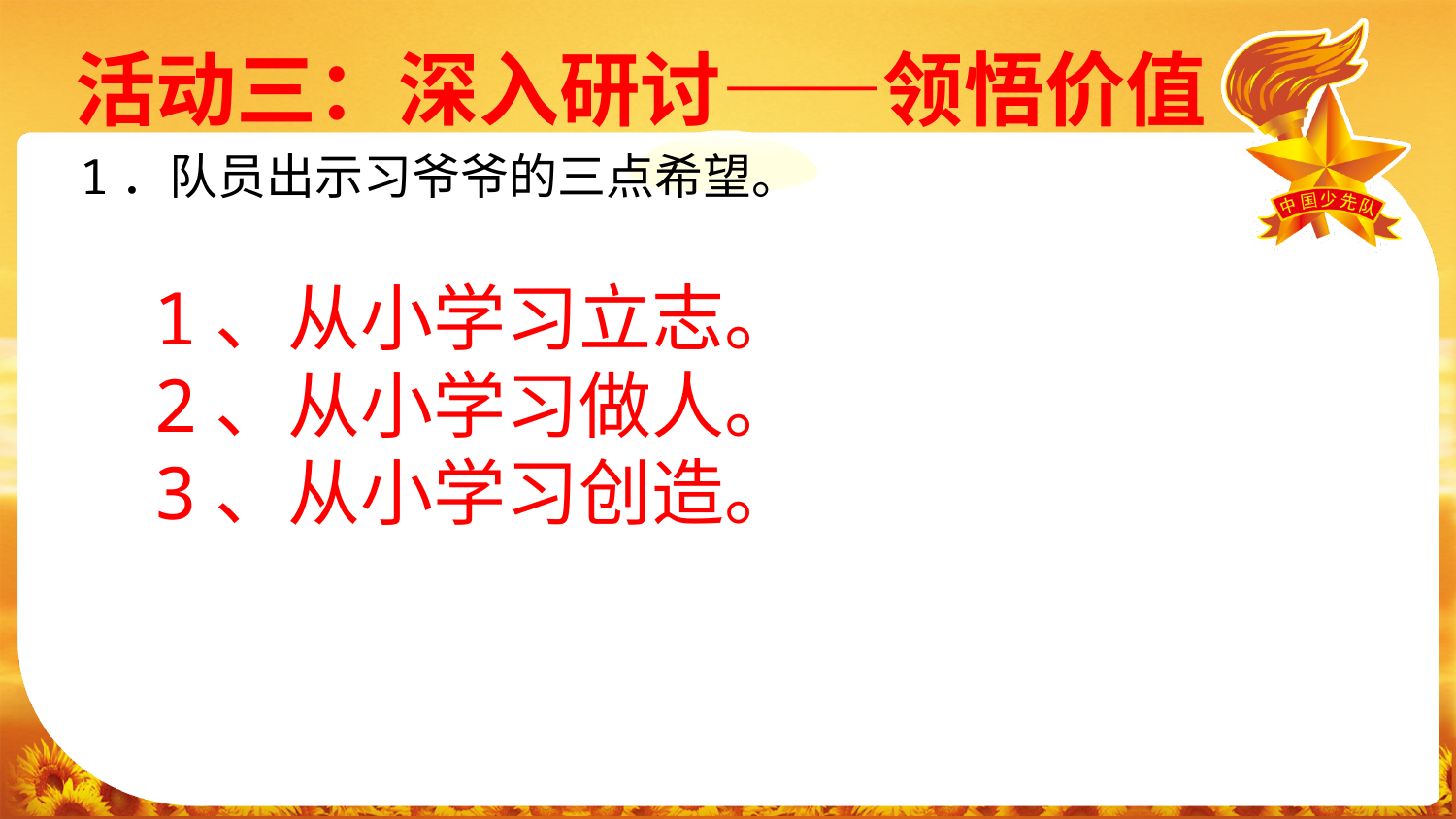

活动三：深入研讨——领悟价值

1．队员出示习爷爷的三点希望。

1、从小学习立志。
2、从小学习做人。
3、从小学习创造。